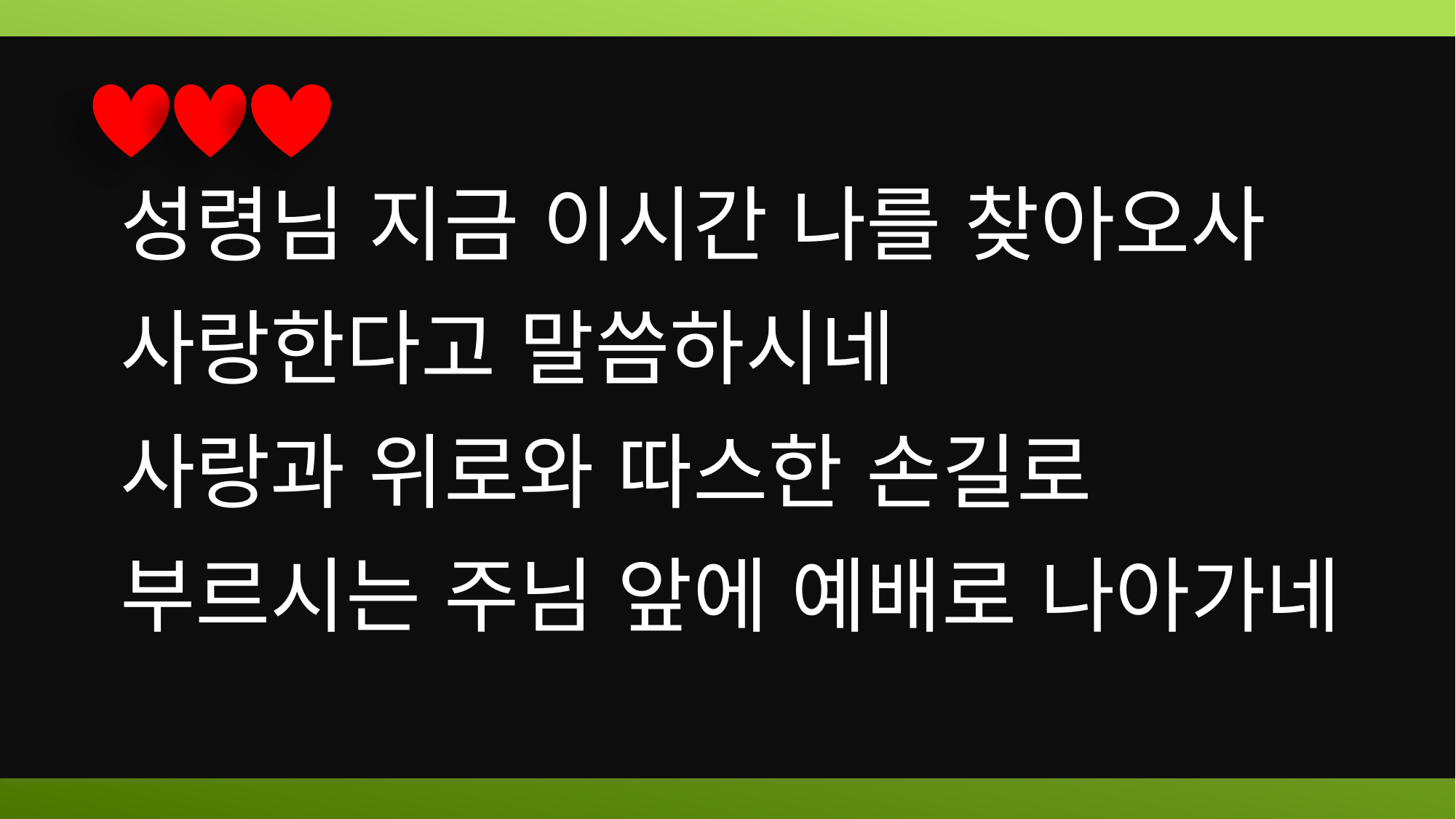

성령님 지금 이시간 나를 찾아오사
사랑한다고 말씀하시네
사랑과 위로와 따스한 손길로
부르시는 주님 앞에 예배로 나아가네